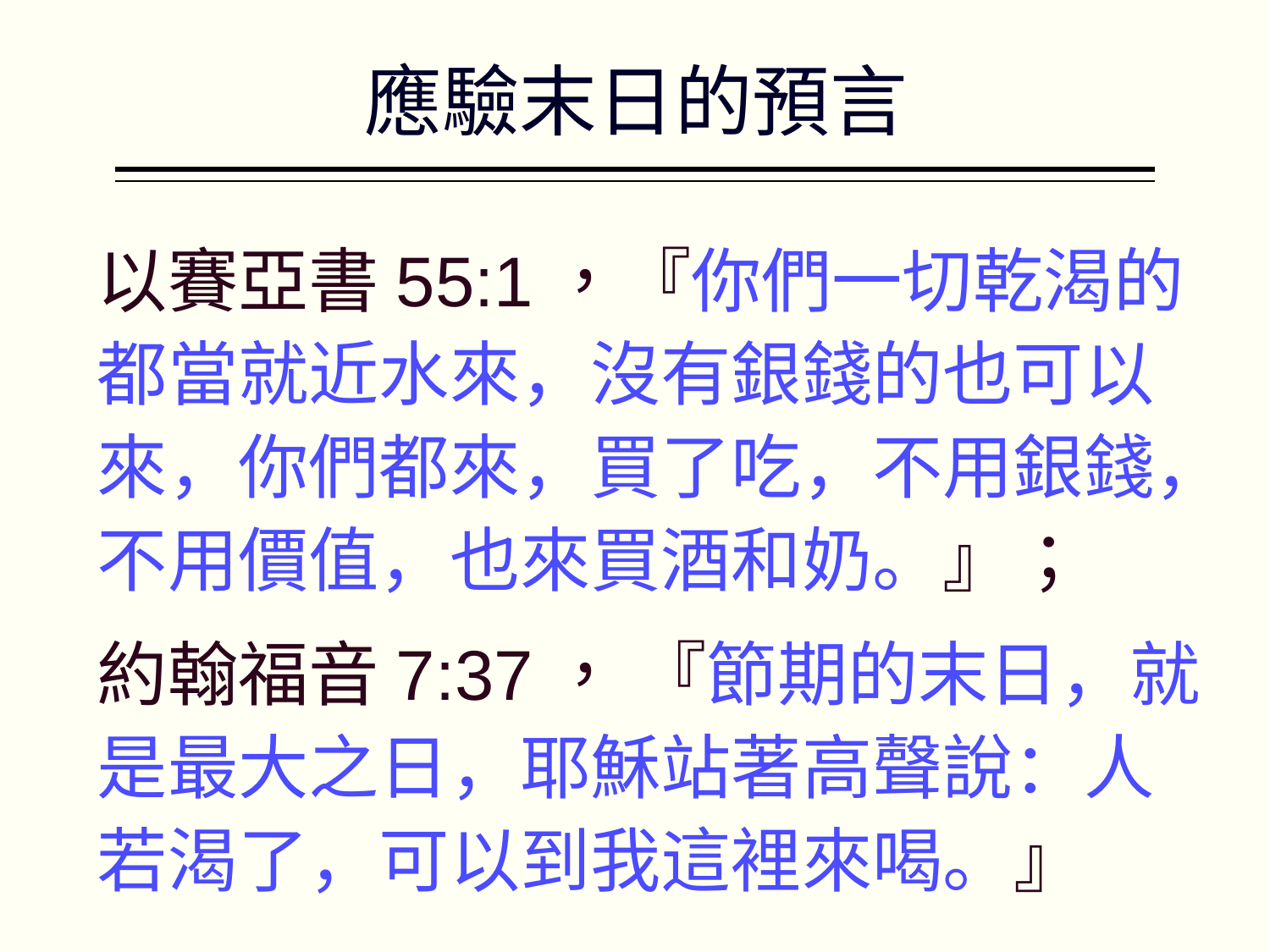

# 應驗末日的預言
以賽亞書55:1，『你們一切乾渴的都當就近水來，沒有銀錢的也可以來，你們都來，買了吃，不用銀錢，不用價值，也來買酒和奶。』；
約翰福音7:37， 『節期的末日，就是最大之日，耶穌站著高聲說：人若渴了，可以到我這裡來喝。』